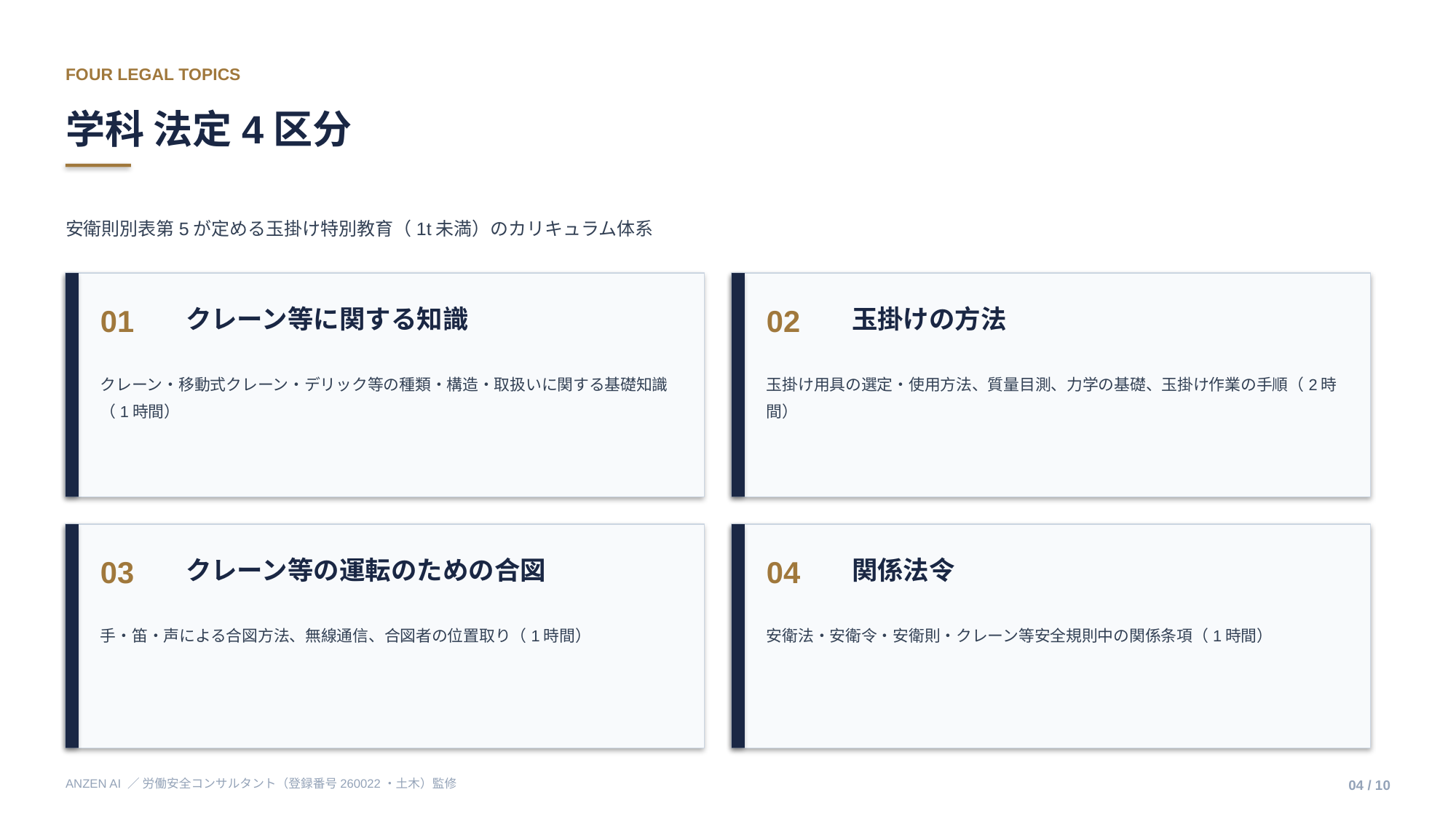

FOUR LEGAL TOPICS
学科 法定4区分

安衛則別表第5が定める玉掛け特別教育（1t未満）のカリキュラム体系

01
02
クレーン等に関する知識
玉掛けの方法
クレーン・移動式クレーン・デリック等の種類・構造・取扱いに関する基礎知識（1時間）
玉掛け用具の選定・使用方法、質量目測、力学の基礎、玉掛け作業の手順（2時間）

03
04
クレーン等の運転のための合図
関係法令
手・笛・声による合図方法、無線通信、合図者の位置取り（1時間）
安衛法・安衛令・安衛則・クレーン等安全規則中の関係条項（1時間）
ANZEN AI ／ 労働安全コンサルタント（登録番号260022・土木）監修
04 / 10